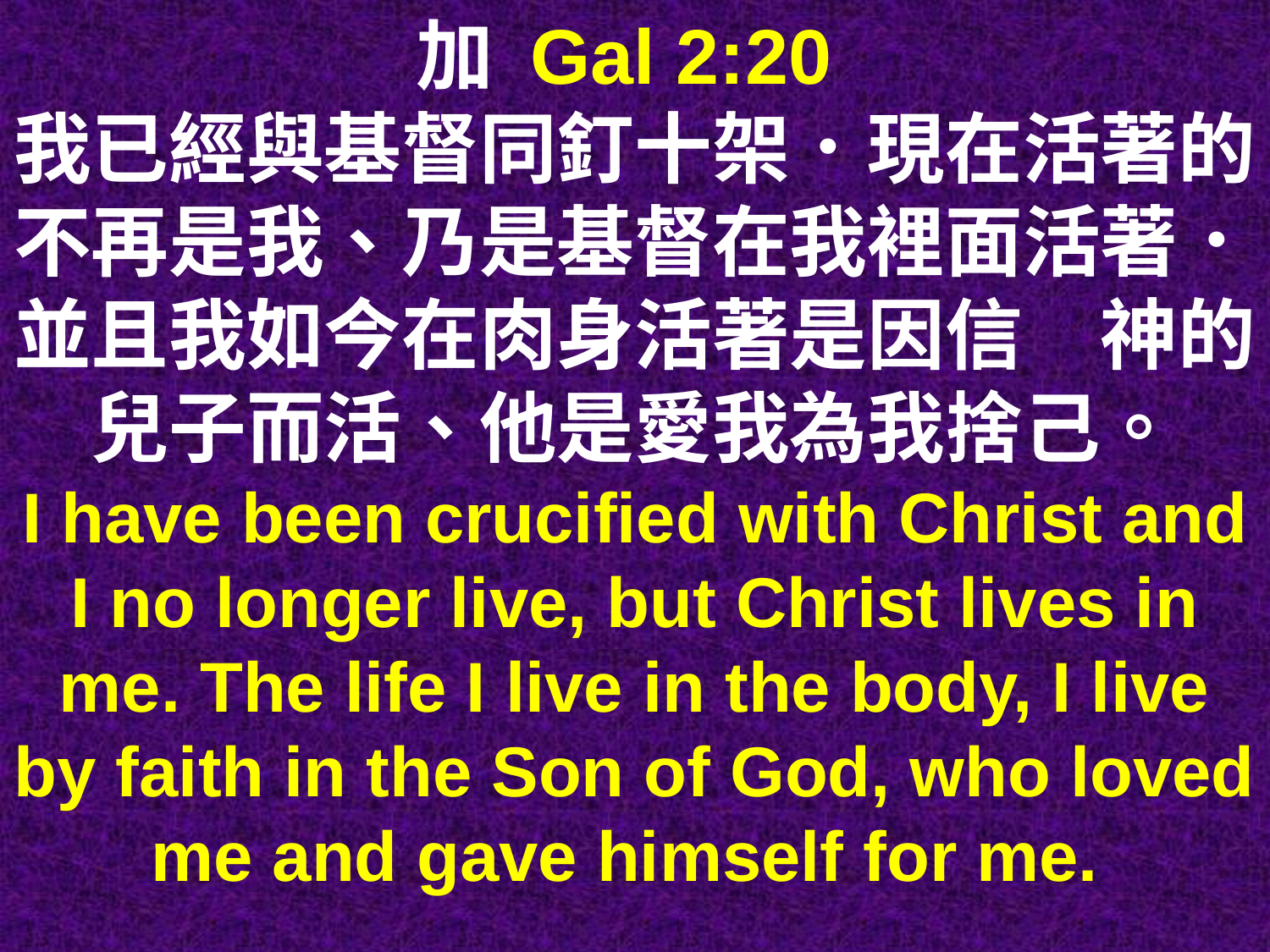

加 Gal 2:20
我已經與基督同釘十架．現在活著的不再是我、乃是基督在我裡面活著．並且我如今在肉身活著是因信　神的兒子而活、他是愛我為我捨己。
I have been crucified with Christ and I no longer live, but Christ lives in me. The life I live in the body, I live by faith in the Son of God, who loved me and gave himself for me.